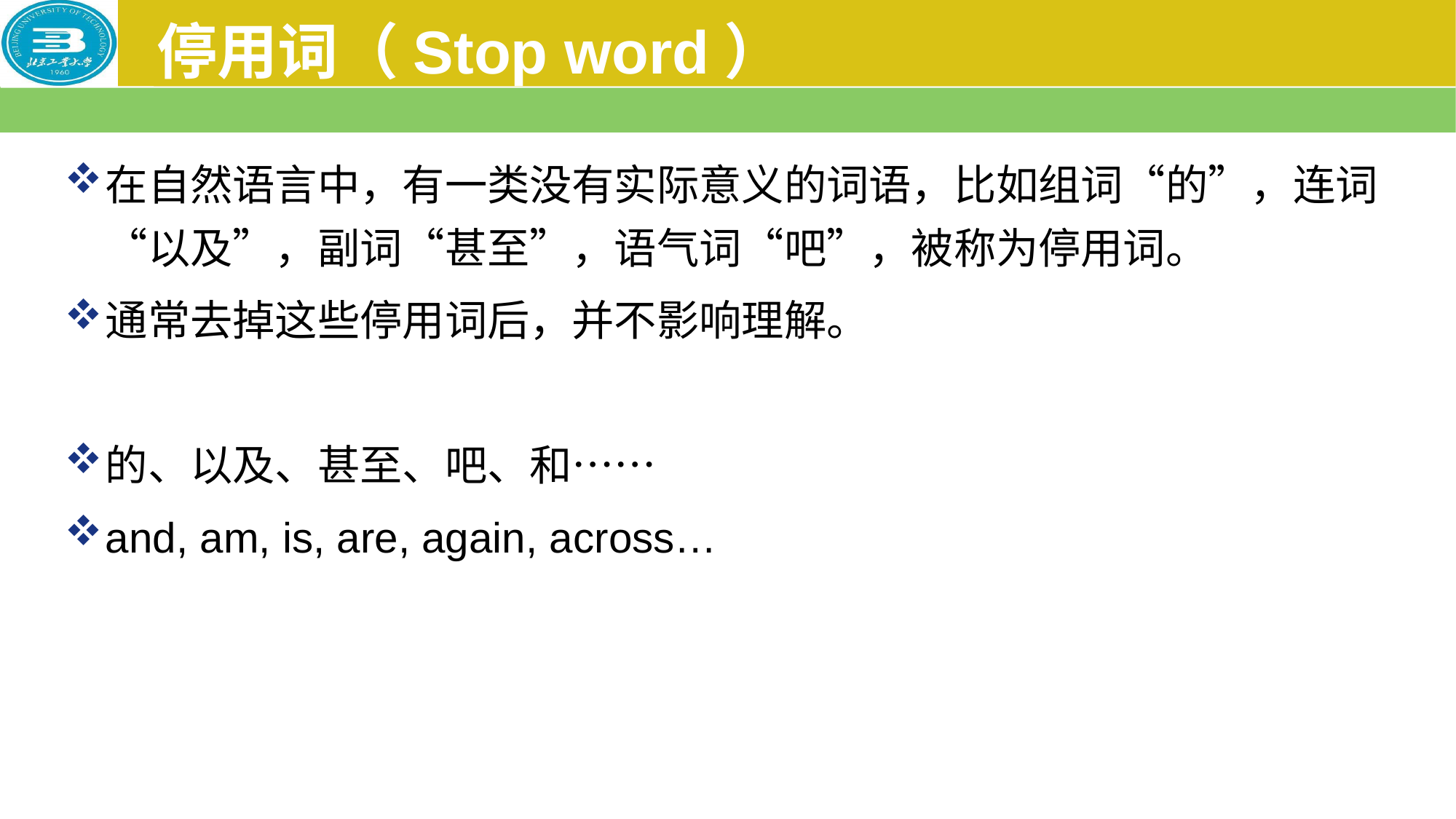

# 停用词（Stop word）
在自然语言中，有一类没有实际意义的词语，比如组词“的”，连词“以及”，副词“甚至”，语气词“吧”，被称为停用词。
通常去掉这些停用词后，并不影响理解。

的、以及、甚至、吧、和……
and, am, is, are, again, across…